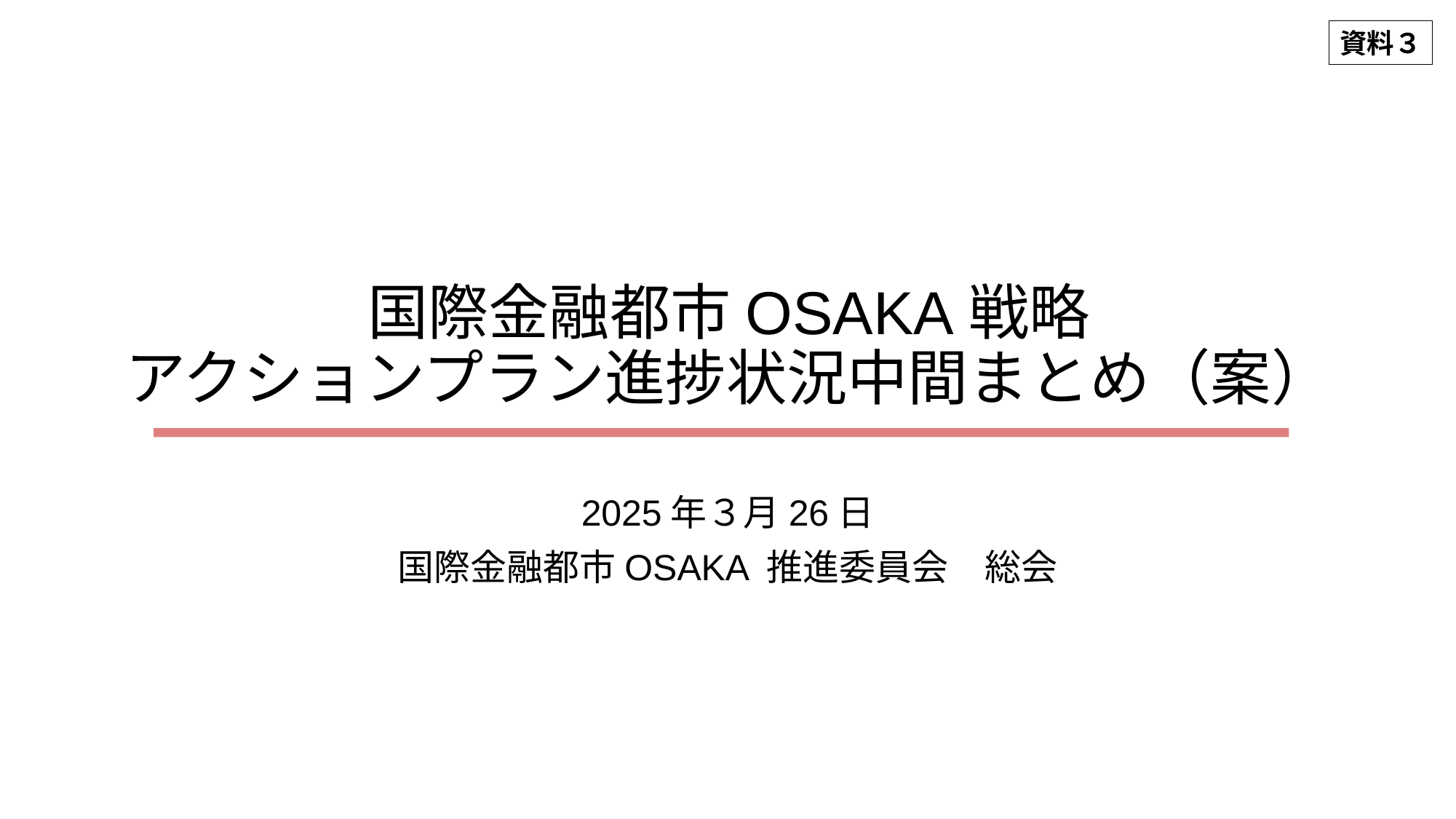

資料３
# 国際金融都市OSAKA戦略 アクションプラン進捗状況中間まとめ（案）

2025年３月26日
国際金融都市OSAKA 推進委員会　総会